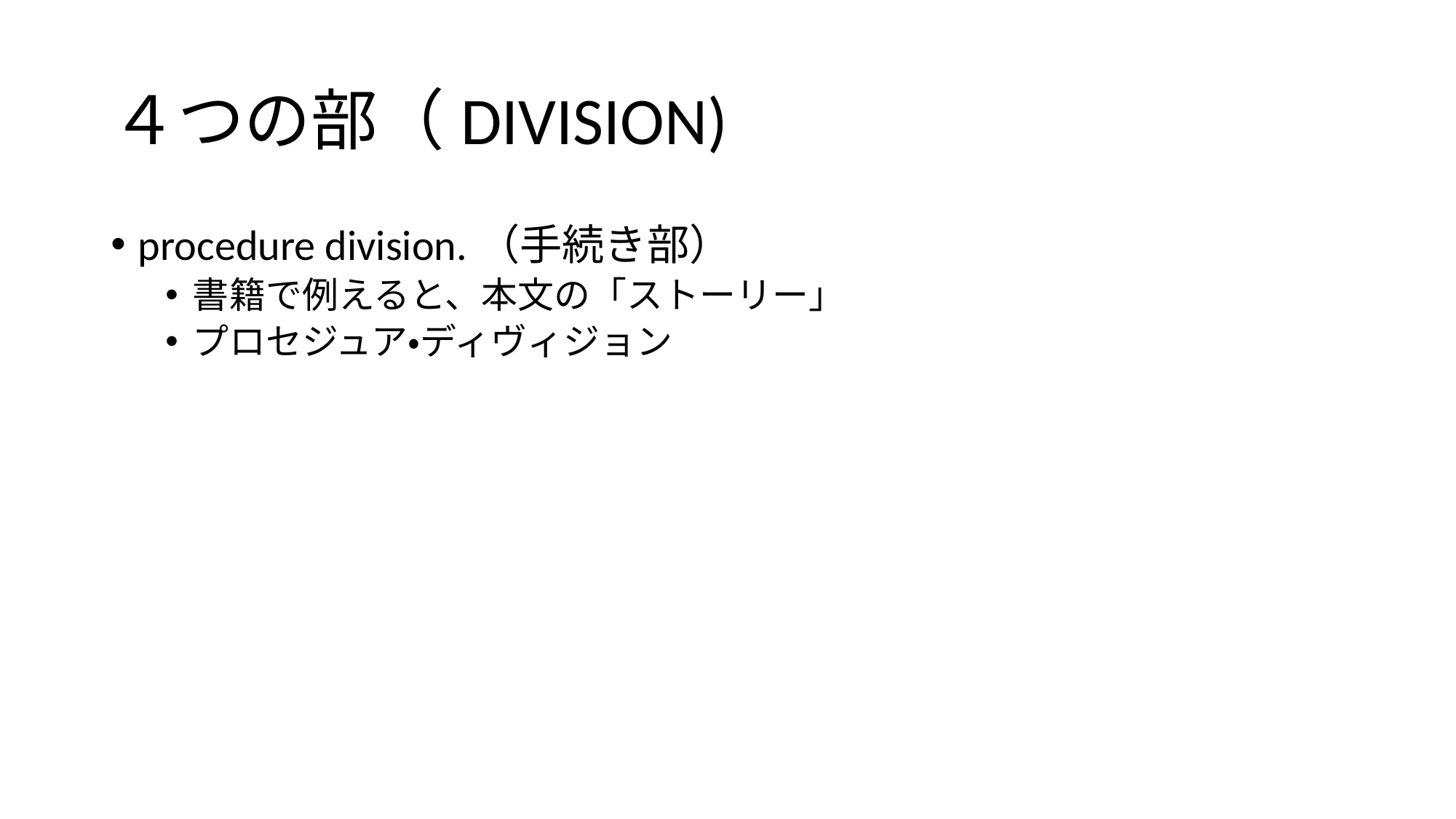

# ４つの部（DIVISION)
procedure division.（手続き部）
書籍で例えると、本文の「ストーリー」
プロセジュア・ディヴィジョン